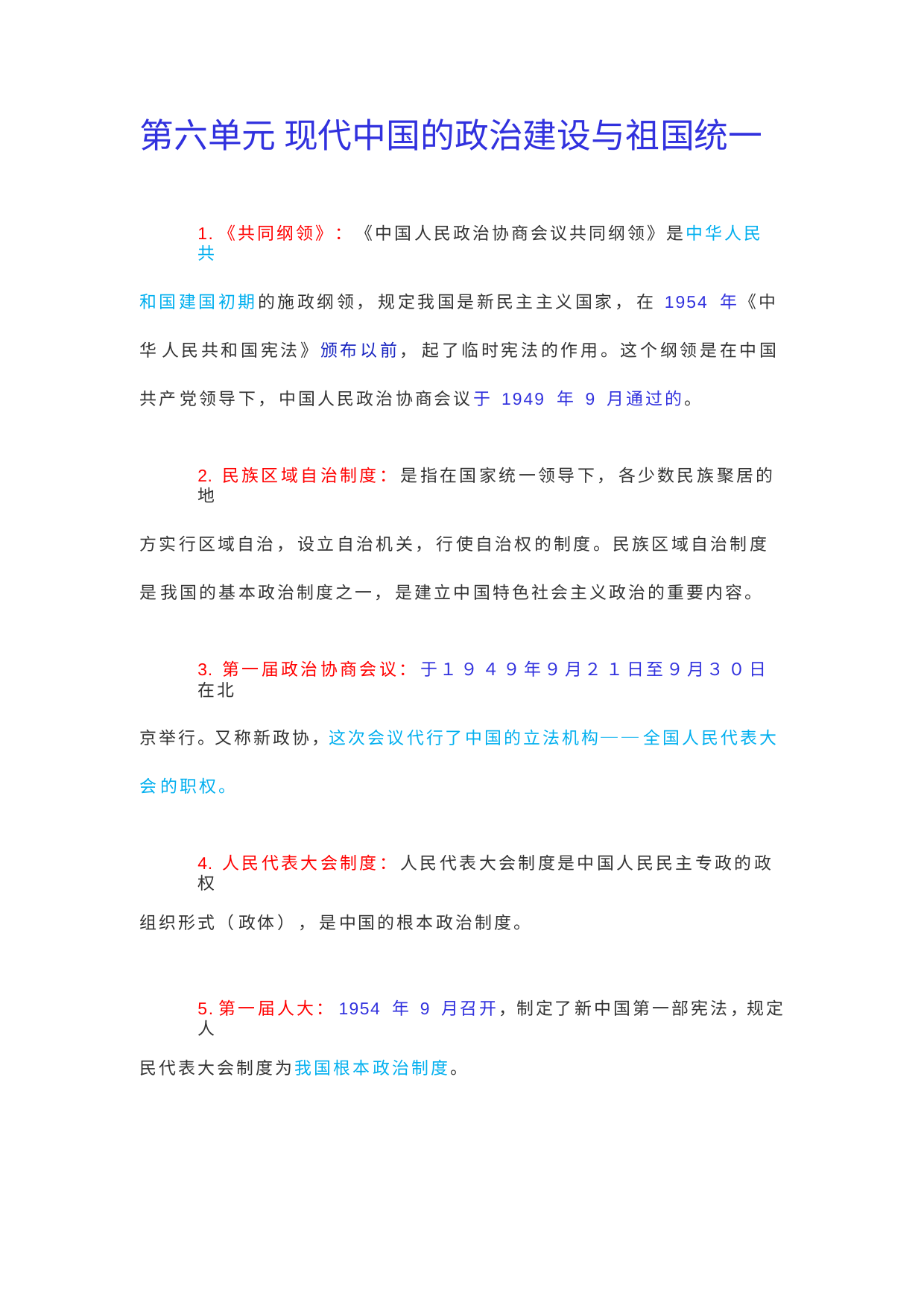

第六单元 现代中国的政治建设与祖国统一
1.《共同纲领》： 《中国人民政治协商会议共同纲领》是中华人民共
和国建国初期的施政纲领， 规定我国是新民主主义国家， 在 1954 年《中华 人民共和国宪法》颁布以前， 起了临时宪法的作用。这个纲领是在中国共产 党领导下， 中国人民政治协商会议于 1949 年 9 月通过的。
2. 民族区域自治制度： 是指在国家统一领导下， 各少数民族聚居的地
方实行区域自治， 设立自治机关， 行使自治权的制度。民族区域自治制度是 我国的基本政治制度之一， 是建立中国特色社会主义政治的重要内容。
3. 第一届政治协商会议： 于１ ９ ４ ９ 年９ 月２ １ 日至９ 月３ ０ 日在北
京举行。又称新政协，这次会议代行了中国的立法机构─ ─ 全国人民代表大会 的职权。
4. 人民代表大会制度： 人民代表大会制度是中国人民民主专政的政权

组织形式（ 政体） ， 是中国的根本政治制度。
5.第一届人大：1954 年 9 月召开，制定了新中国第一部宪法，规定人

民代表大会制度为我国根本政治制度。